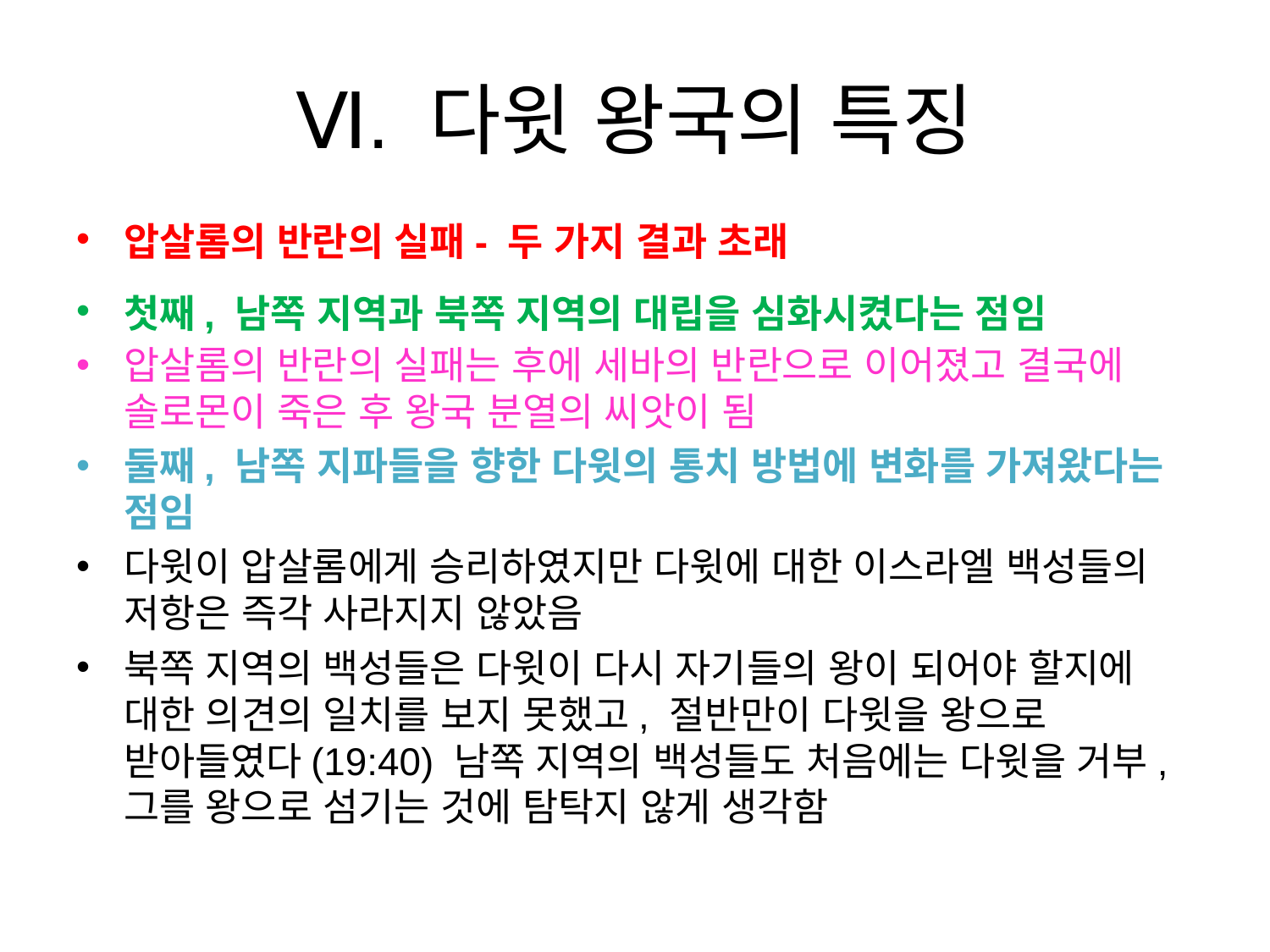

# Ⅵ. 다윗 왕국의 특징
압살롬의 반란의 실패- 두 가지 결과 초래

첫째, 남쪽 지역과 북쪽 지역의 대립을 심화시켰다는 점임
압살롬의 반란의 실패는 후에 세바의 반란으로 이어졌고 결국에 솔로몬이 죽은 후 왕국 분열의 씨앗이 됨
둘째, 남쪽 지파들을 향한 다윗의 통치 방법에 변화를 가져왔다는 점임
다윗이 압살롬에게 승리하였지만 다윗에 대한 이스라엘 백성들의 저항은 즉각 사라지지 않았음
북쪽 지역의 백성들은 다윗이 다시 자기들의 왕이 되어야 할지에 대한 의견의 일치를 보지 못했고, 절반만이 다윗을 왕으로 받아들였다(19:40) 남쪽 지역의 백성들도 처음에는 다윗을 거부, 그를 왕으로 섬기는 것에 탐탁지 않게 생각함